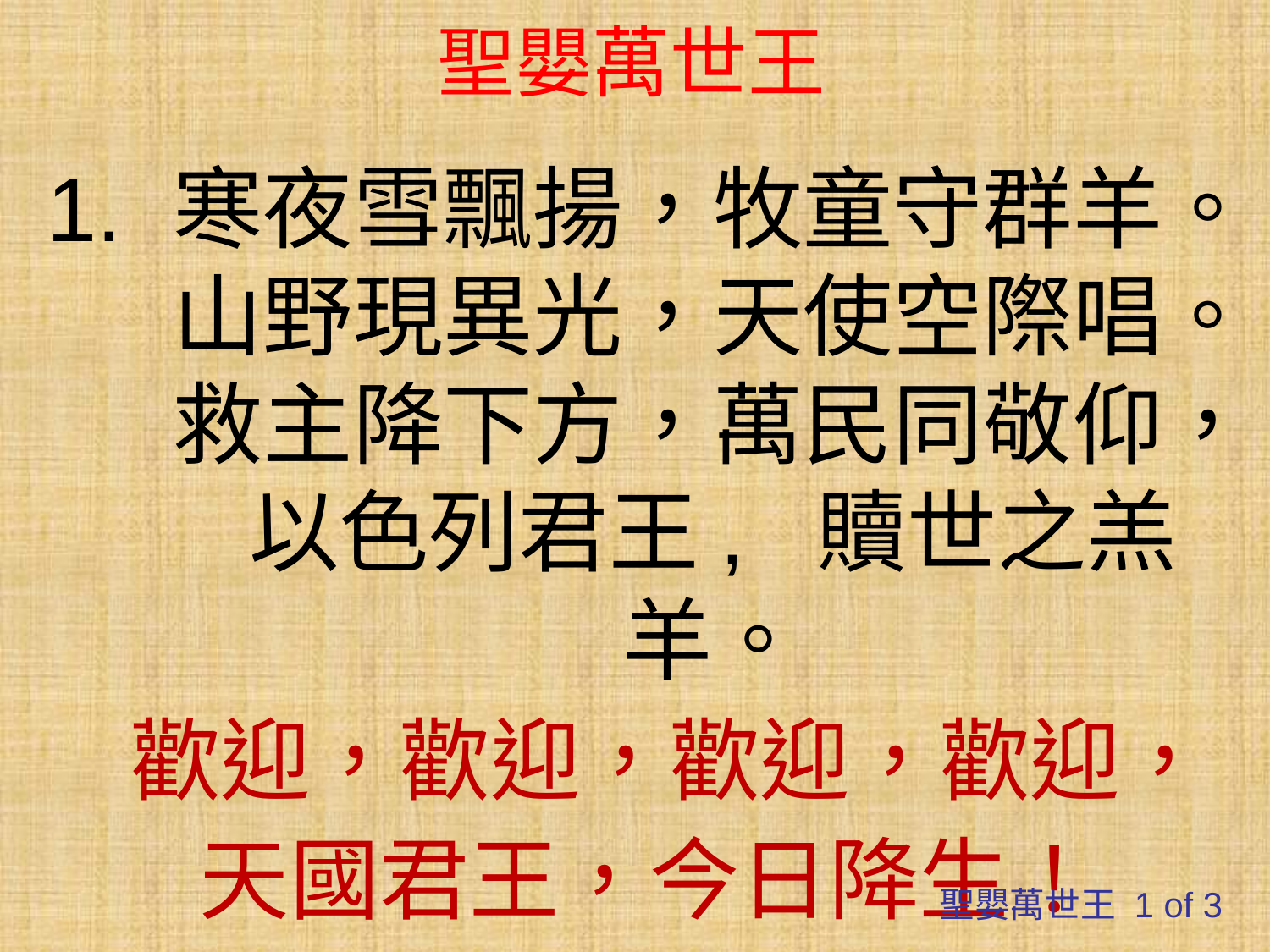

# 聖嬰萬世王
寒夜雪飄揚，牧童守群羊。山野現異光，天使空際唱。救主降下方，萬民同敬仰，以色列君王,  贖世之羔羊。
 歡迎，歡迎，歡迎，歡迎，
天國君王，今日降生！
聖嬰萬世王 1 of 3